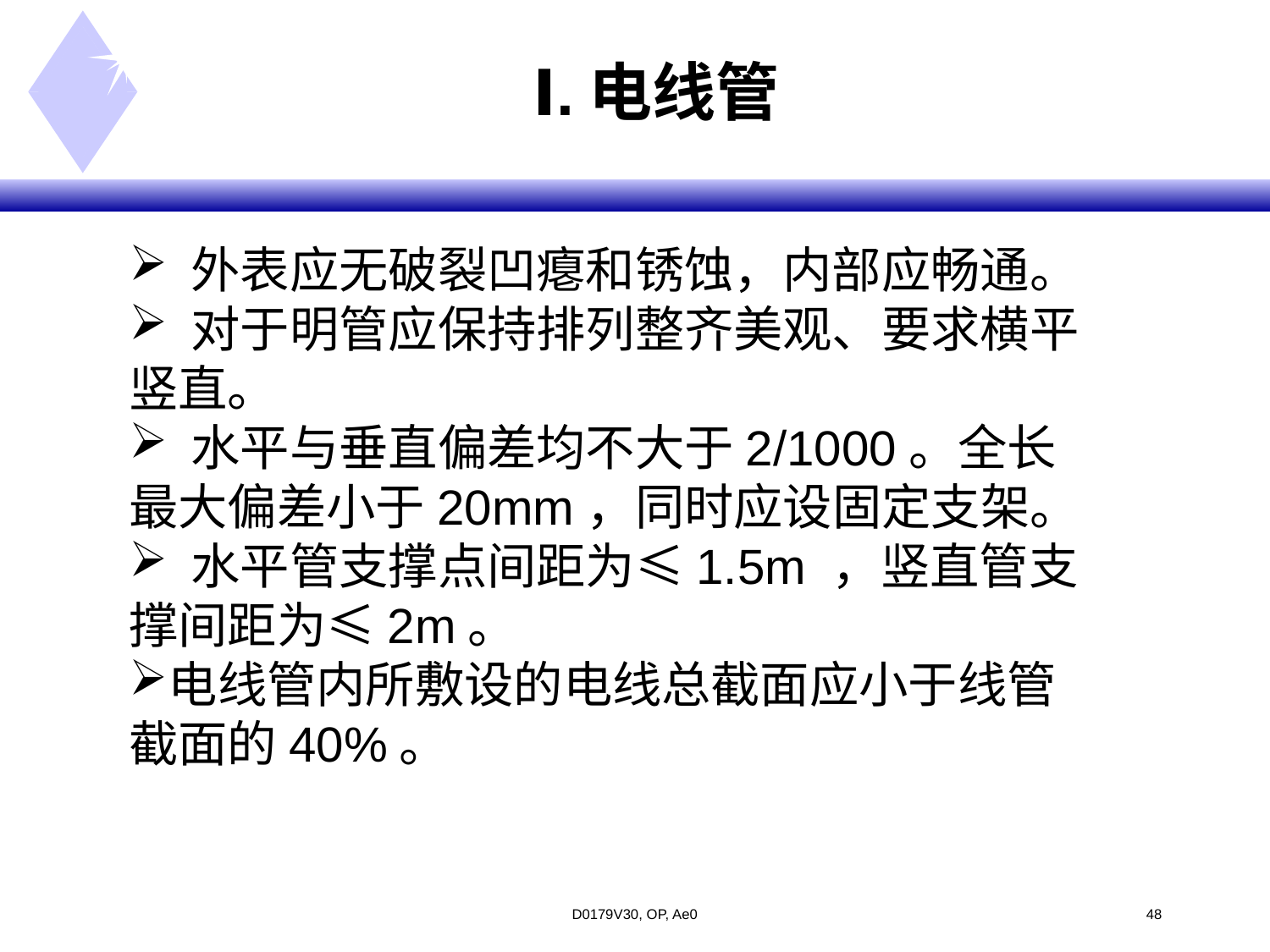

# Ⅰ.电线管
 外表应无破裂凹瘪和锈蚀，内部应畅通。
 对于明管应保持排列整齐美观、要求横平竖直。
 水平与垂直偏差均不大于2/1000。全长最大偏差小于20mm，同时应设固定支架。
 水平管支撑点间距为≤1.5m ，竖直管支撑间距为≤2m。
电线管内所敷设的电线总截面应小于线管截面的40%。
D0179V30, OP, Ae0
48